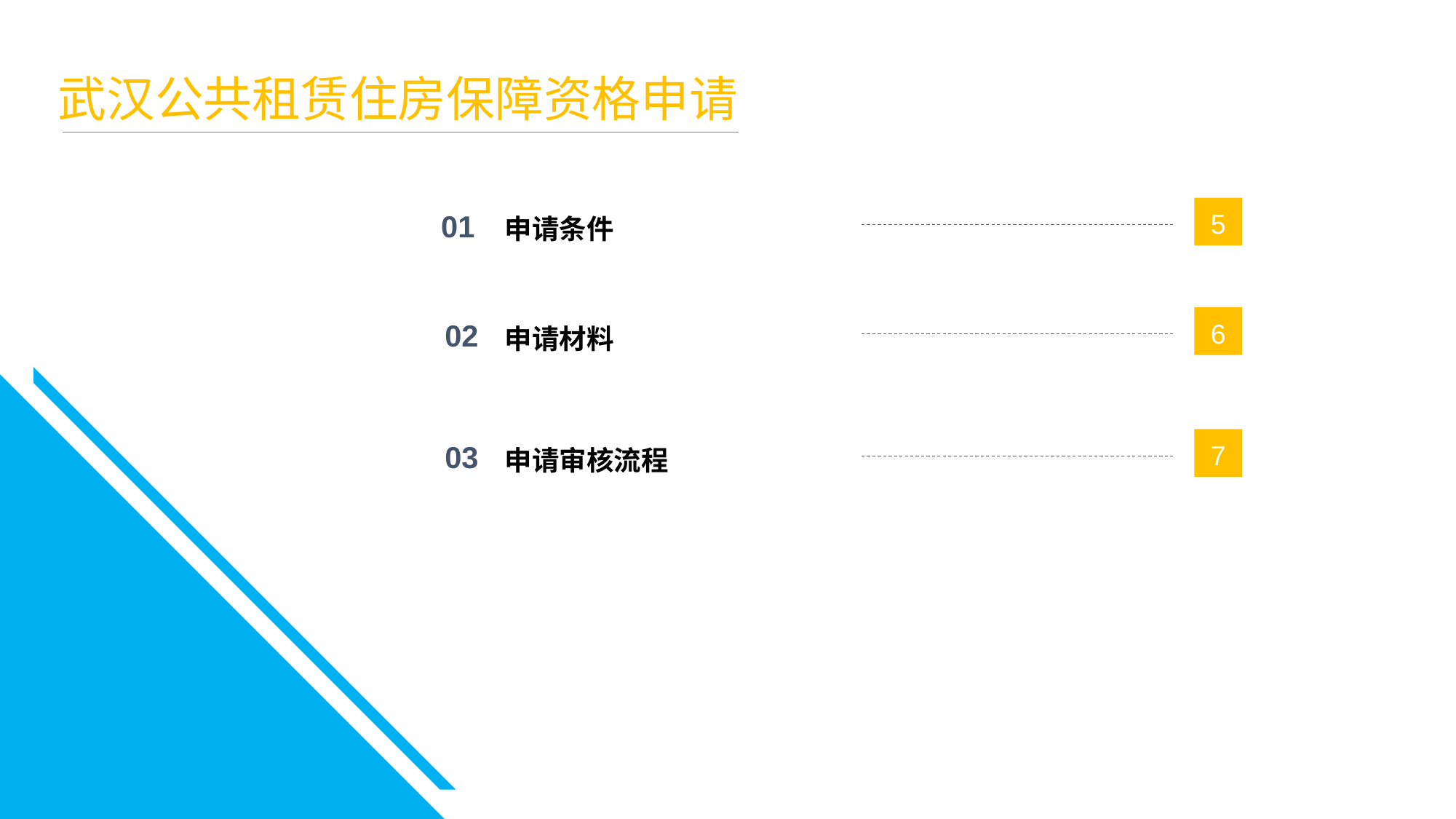

武汉公共租赁住房保障资格申请
5
申请条件
01
6
02
申请材料

7
03
申请审核流程